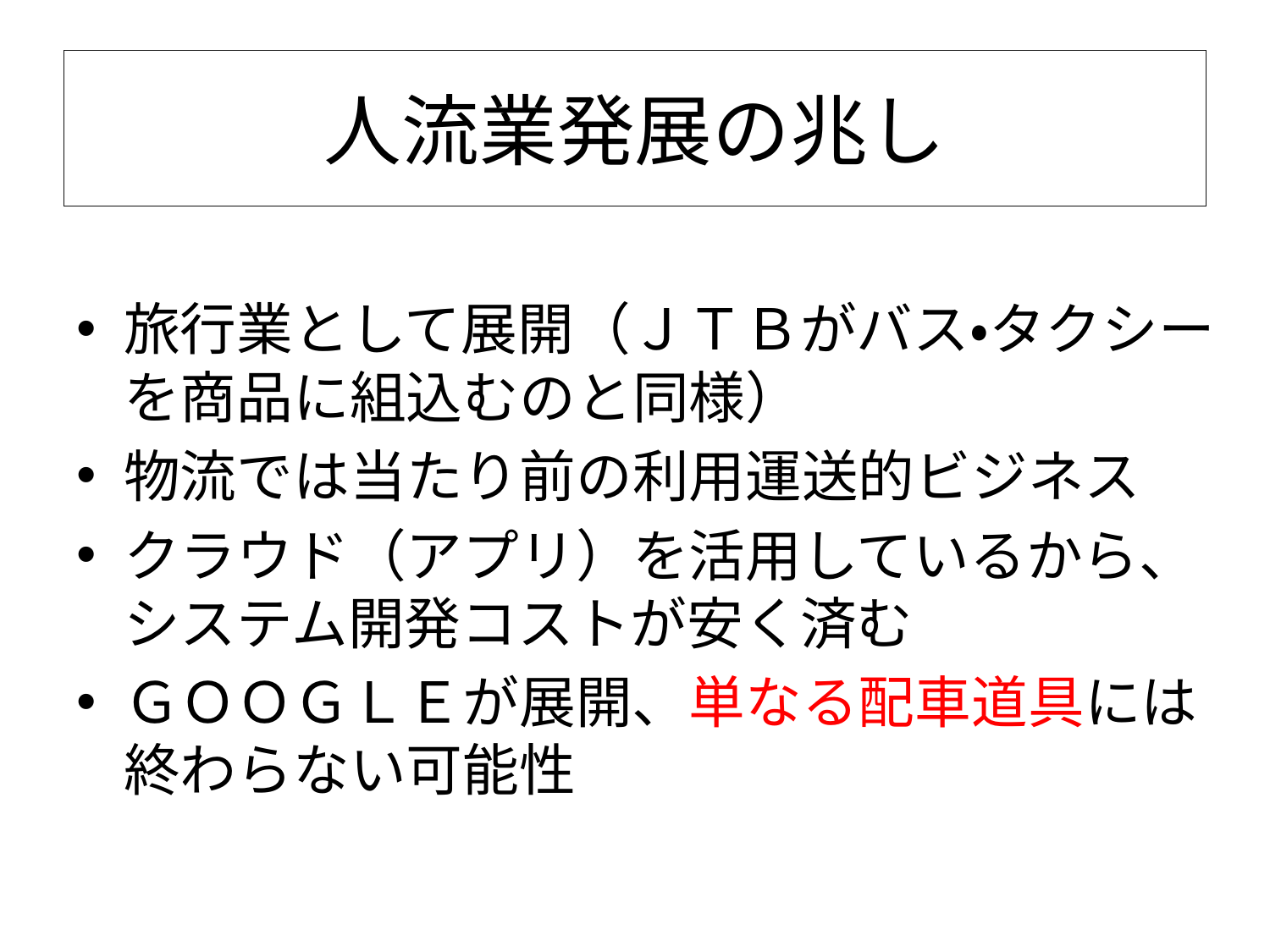

# 人流業発展の兆し
旅行業として展開（ＪＴＢがバス・タクシーを商品に組込むのと同様）
物流では当たり前の利用運送的ビジネス
クラウド（アプリ）を活用しているから、システム開発コストが安く済む
ＧＯＯＧＬＥが展開、単なる配車道具には終わらない可能性